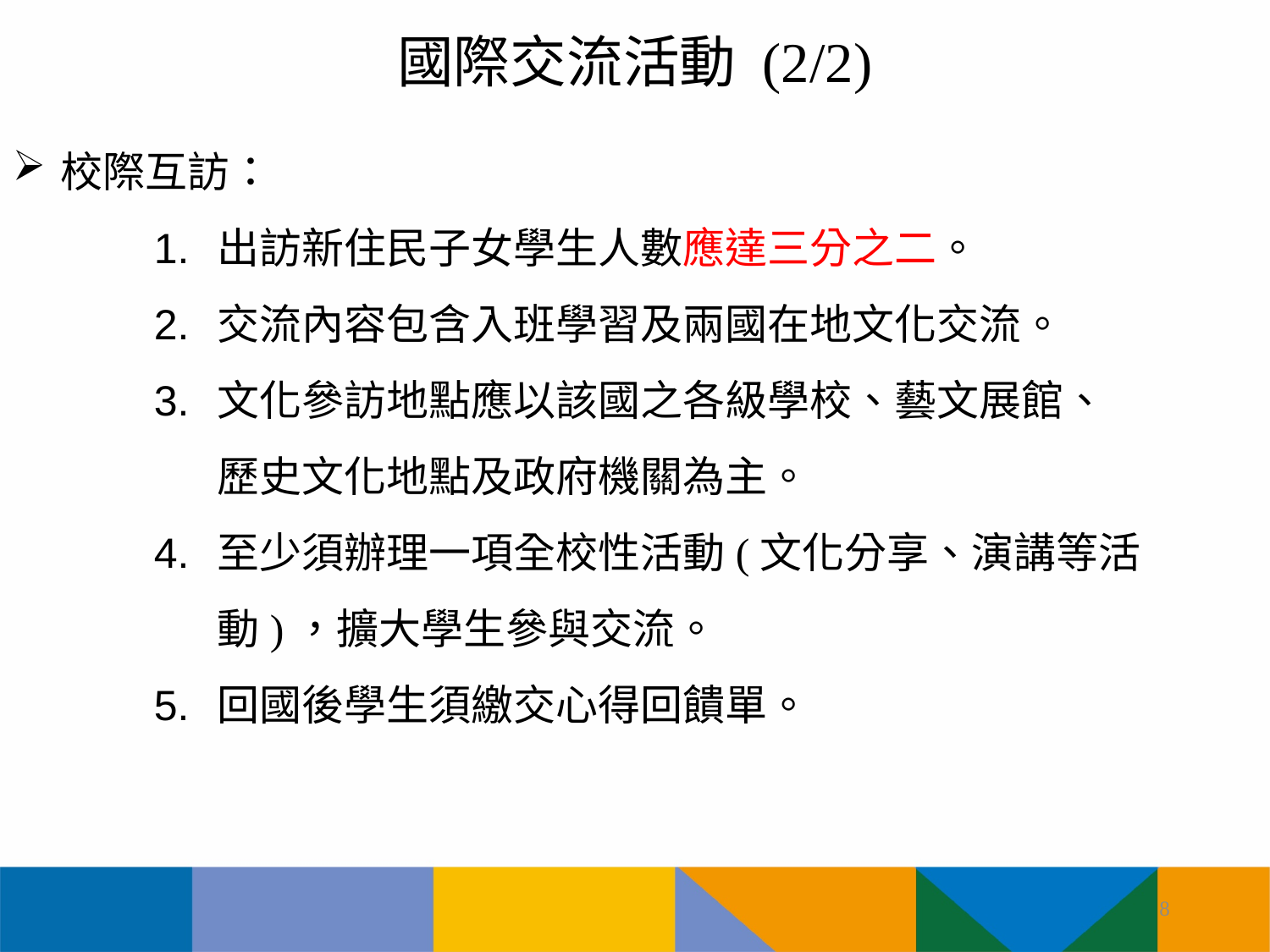

國際交流活動 (2/2)
校際互訪：
出訪新住民子女學生人數應達三分之二。
交流內容包含入班學習及兩國在地文化交流。
文化參訪地點應以該國之各級學校、藝文展館、
歷史文化地點及政府機關為主。
至少須辦理一項全校性活動(文化分享、演講等活動)，擴大學生參與交流。
回國後學生須繳交心得回饋單。
8